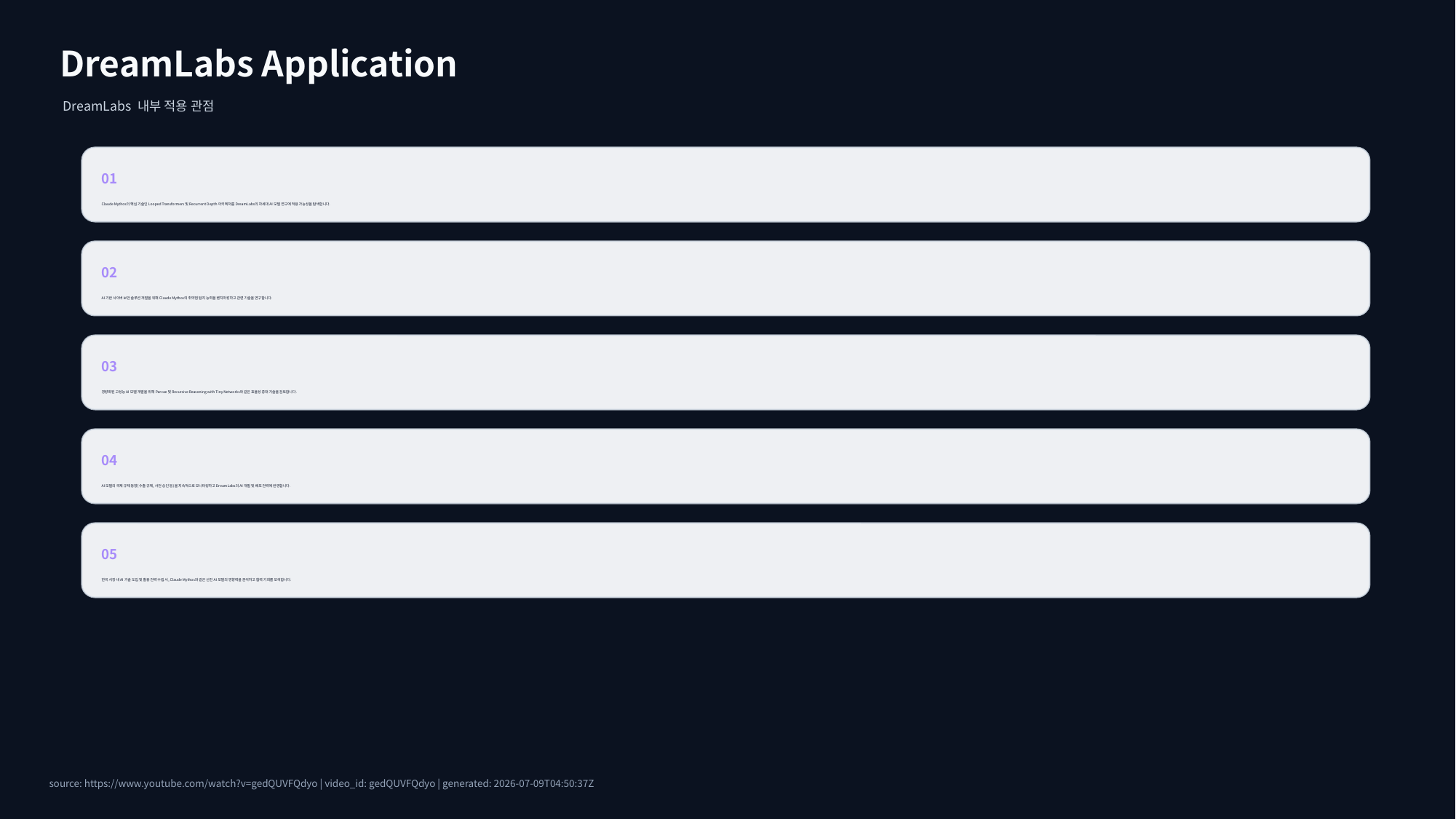

DreamLabs Application
DreamLabs 내부 적용 관점

01
Claude Mythos의 핵심 기술인 Looped Transformers 및 Recurrent Depth 아키텍처를 DreamLabs의 차세대 AI 모델 연구에 적용 가능성을 탐색합니다.

02
AI 기반 사이버 보안 솔루션 개발을 위해 Claude Mythos의 취약점 탐지 능력을 벤치마킹하고 관련 기술을 연구합니다.

03
경량화된 고성능 AI 모델 개발을 위해 Parcae 및 Recursive Reasoning with Tiny Networks와 같은 효율성 증대 기술을 검토합니다.

04
AI 모델의 국제 규제 동향(수출 규제, 사전 승인 등)을 지속적으로 모니터링하고 DreamLabs의 AI 개발 및 배포 전략에 반영합니다.

05
한국 시장 내 AI 기술 도입 및 활용 전략 수립 시, Claude Mythos와 같은 선진 AI 모델의 영향력을 분석하고 협력 기회를 모색합니다.
source: https://www.youtube.com/watch?v=gedQUVFQdyo | video_id: gedQUVFQdyo | generated: 2026-07-09T04:50:37Z